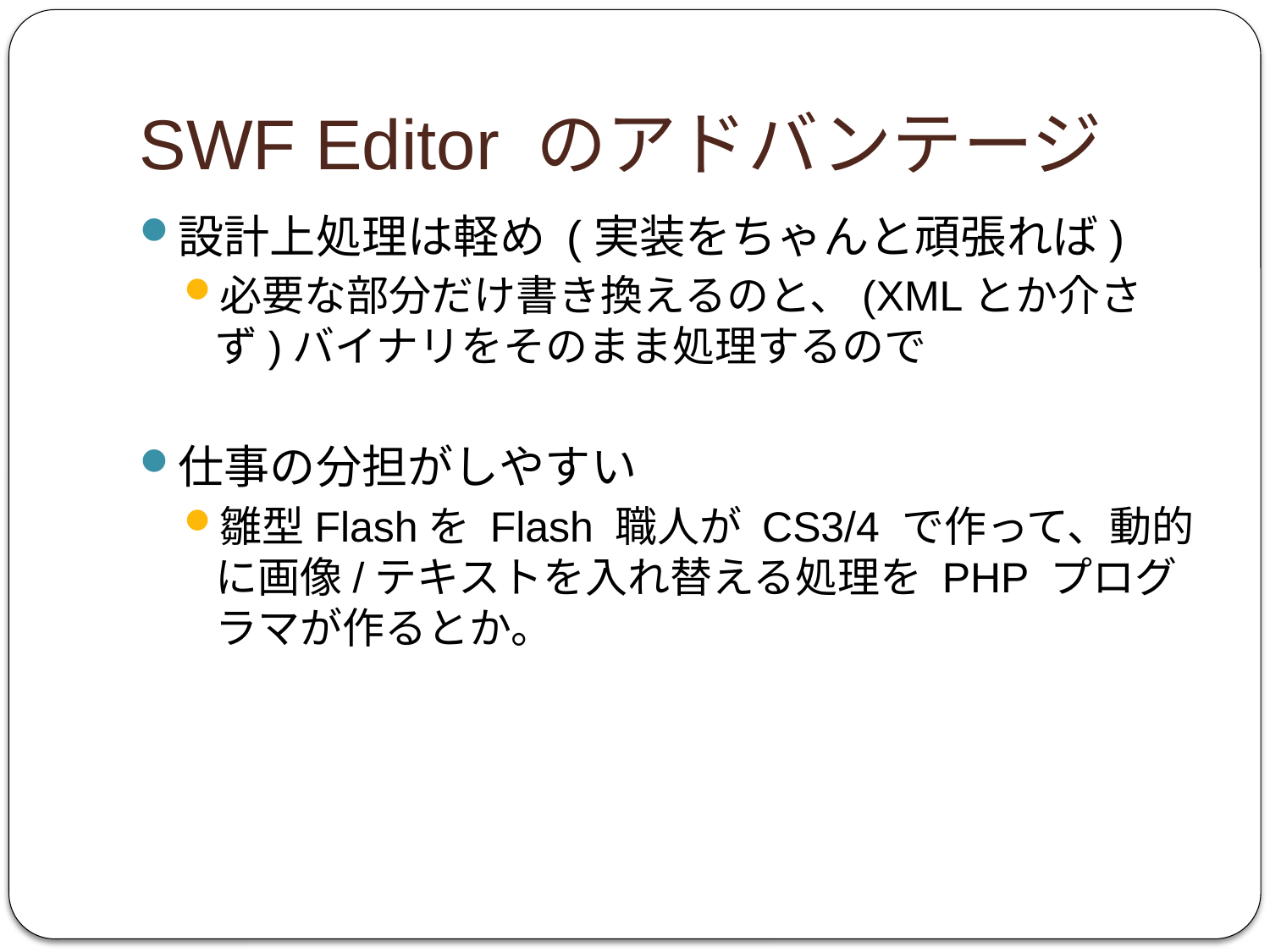

# SWF Editor のアドバンテージ
設計上処理は軽め (実装をちゃんと頑張れば)
必要な部分だけ書き換えるのと、(XMLとか介さず)バイナリをそのまま処理するので

仕事の分担がしやすい
雛型Flashを Flash 職人が CS3/4 で作って、動的に画像/テキストを入れ替える処理を PHP プログラマが作るとか。